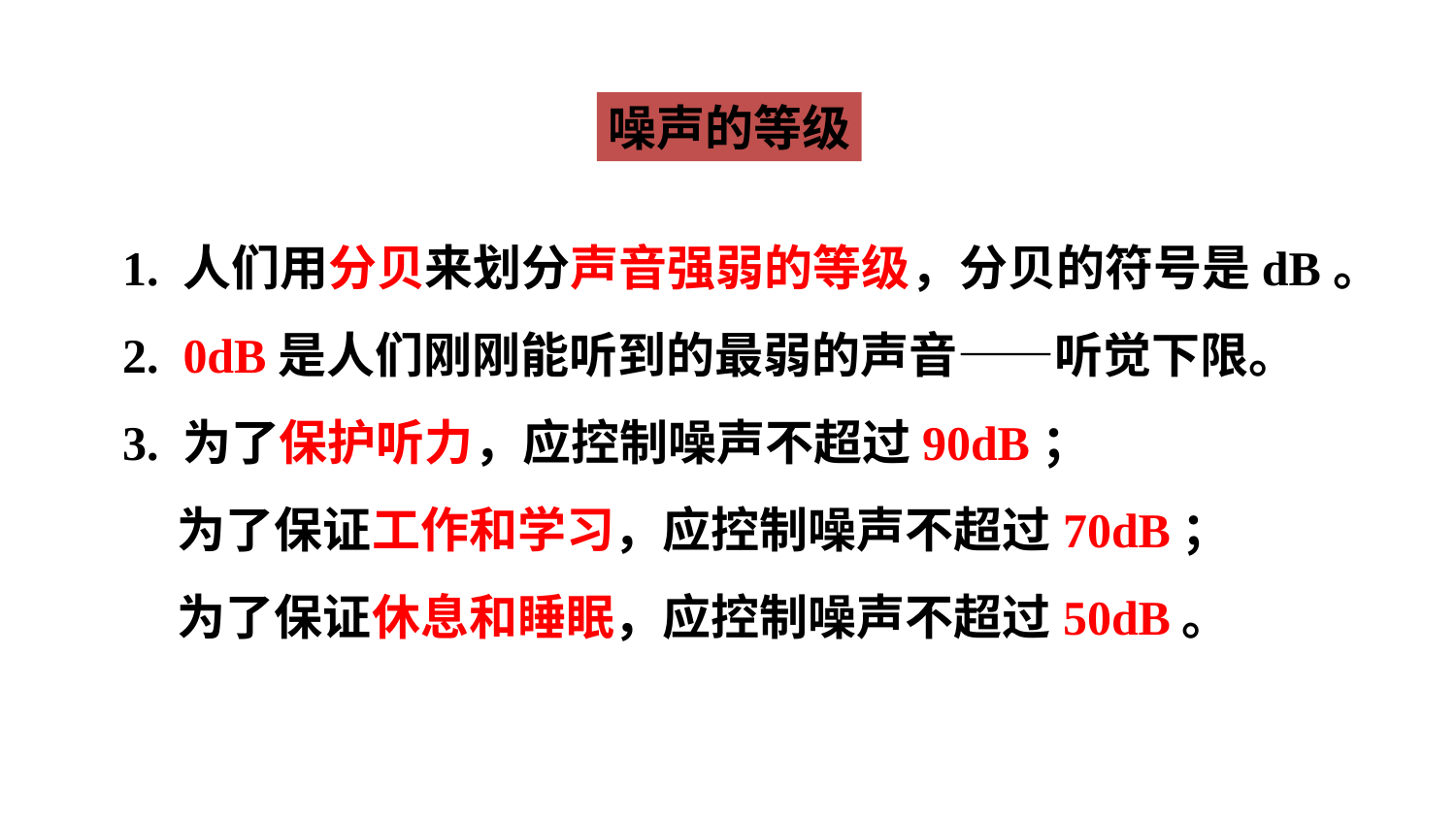

噪声的等级
1. 人们用分贝来划分声音强弱的等级，分贝的符号是dB。
2.  0dB是人们刚刚能听到的最弱的声音——听觉下限。
3. 为了保护听力，应控制噪声不超过90dB；
    为了保证工作和学习，应控制噪声不超过70dB；
    为了保证休息和睡眠，应控制噪声不超过50dB。